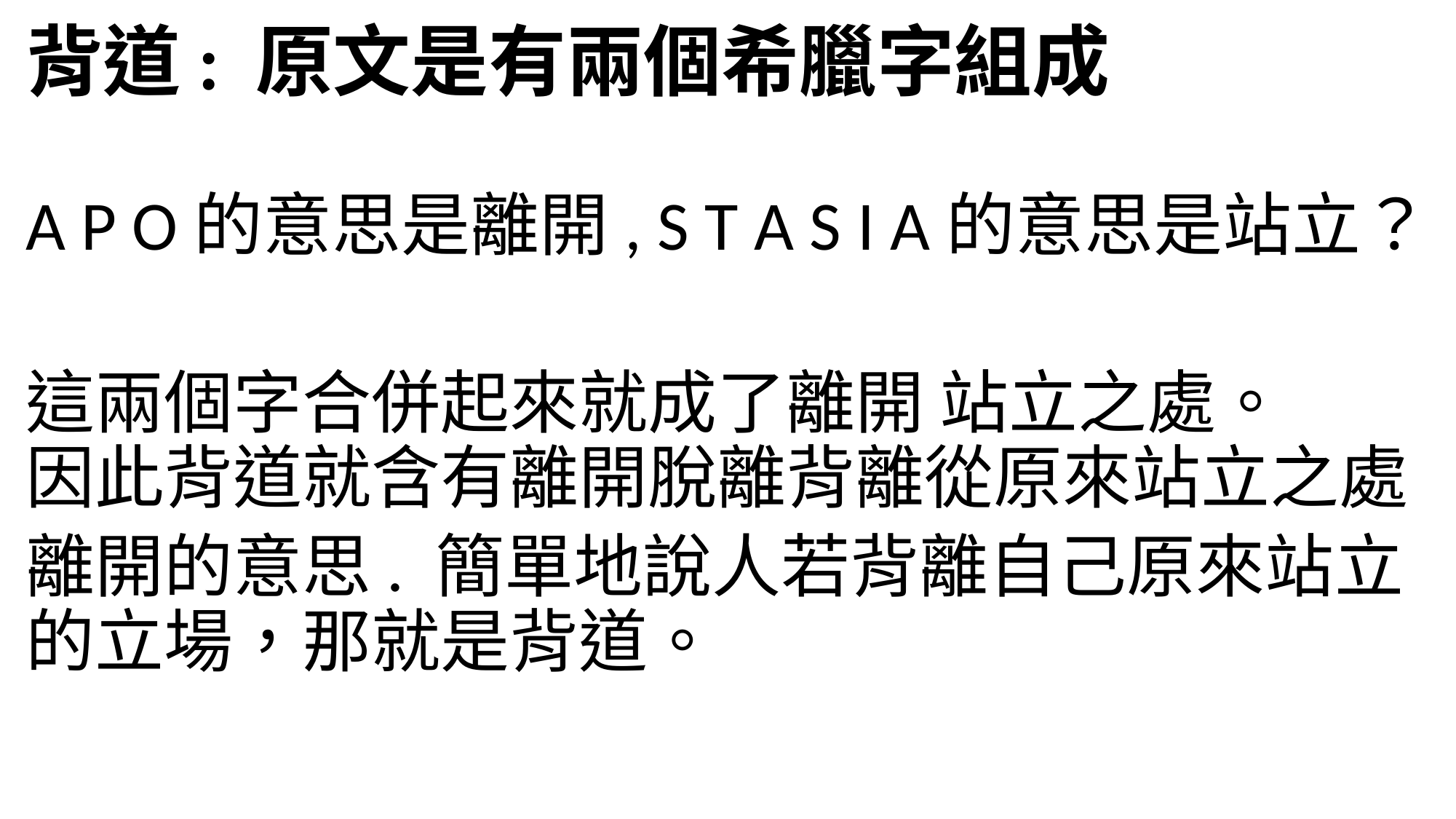

背道: 原文是有兩個希臘字組成
A P O的意思是離開, S T A S I A的意思是站立？

這兩個字合併起來就成了離開 站立之處。
因此背道就含有離開脫離背離從原來站立之處
離開的意思. 簡單地說人若背離自己原來站立的立場，那就是背道。